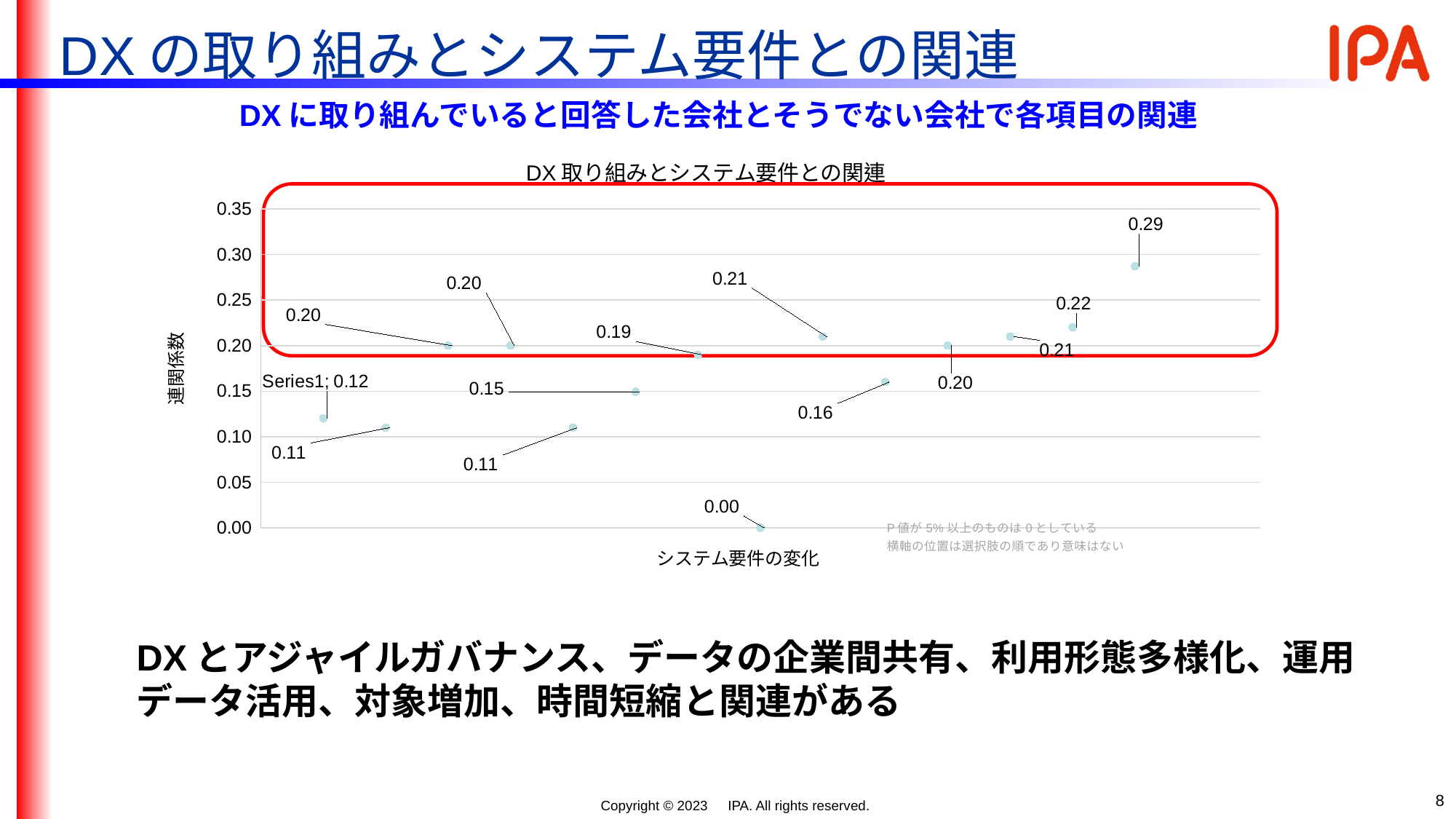

DXの取り組みとシステム要件との関連
DXに取り組んでいると回答した会社とそうでない会社で各項目の関連

### Chart: DX取り組みとシステム要件との関連

| Category |  |
|---|---|
DXとアジャイルガバナンス、データの企業間共有、利用形態多様化、運用データ活用、対象増加、時間短縮と関連がある
8